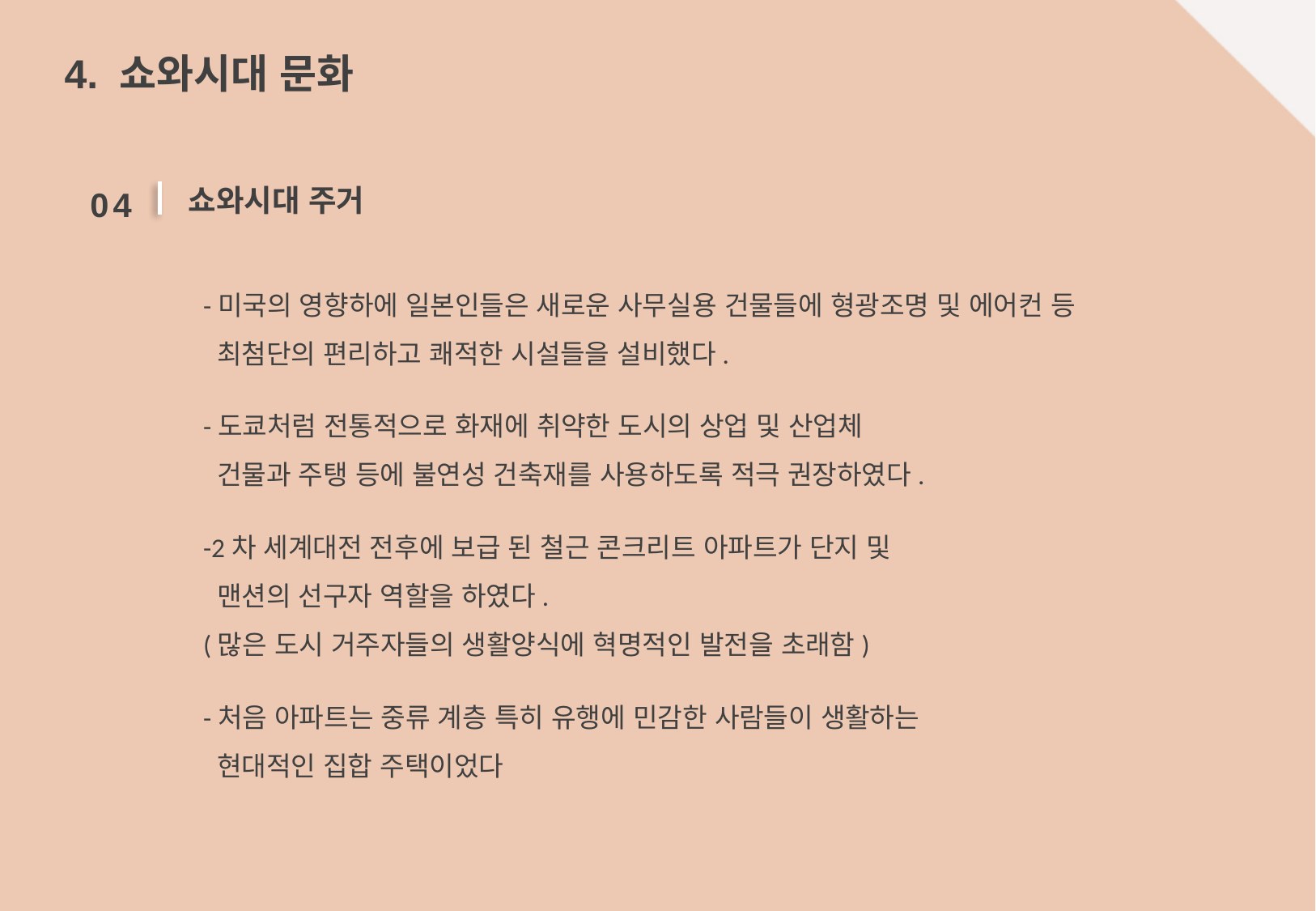

4. 쇼와시대 문화
0 4
쇼와시대 주거
-미국의 영향하에 일본인들은 새로운 사무실용 건물들에 형광조명 및 에어컨 등
 최첨단의 편리하고 쾌적한 시설들을 설비했다.

-도쿄처럼 전통적으로 화재에 취약한 도시의 상업 및 산업체
 건물과 주탱 등에 불연성 건축재를 사용하도록 적극 권장하였다.

-2차 세계대전 전후에 보급 된 철근 콘크리트 아파트가 단지 및
 맨션의 선구자 역할을 하였다.
(많은 도시 거주자들의 생활양식에 혁명적인 발전을 초래함)

-처음 아파트는 중류 계층 특히 유행에 민감한 사람들이 생활하는
 현대적인 집합 주택이었다